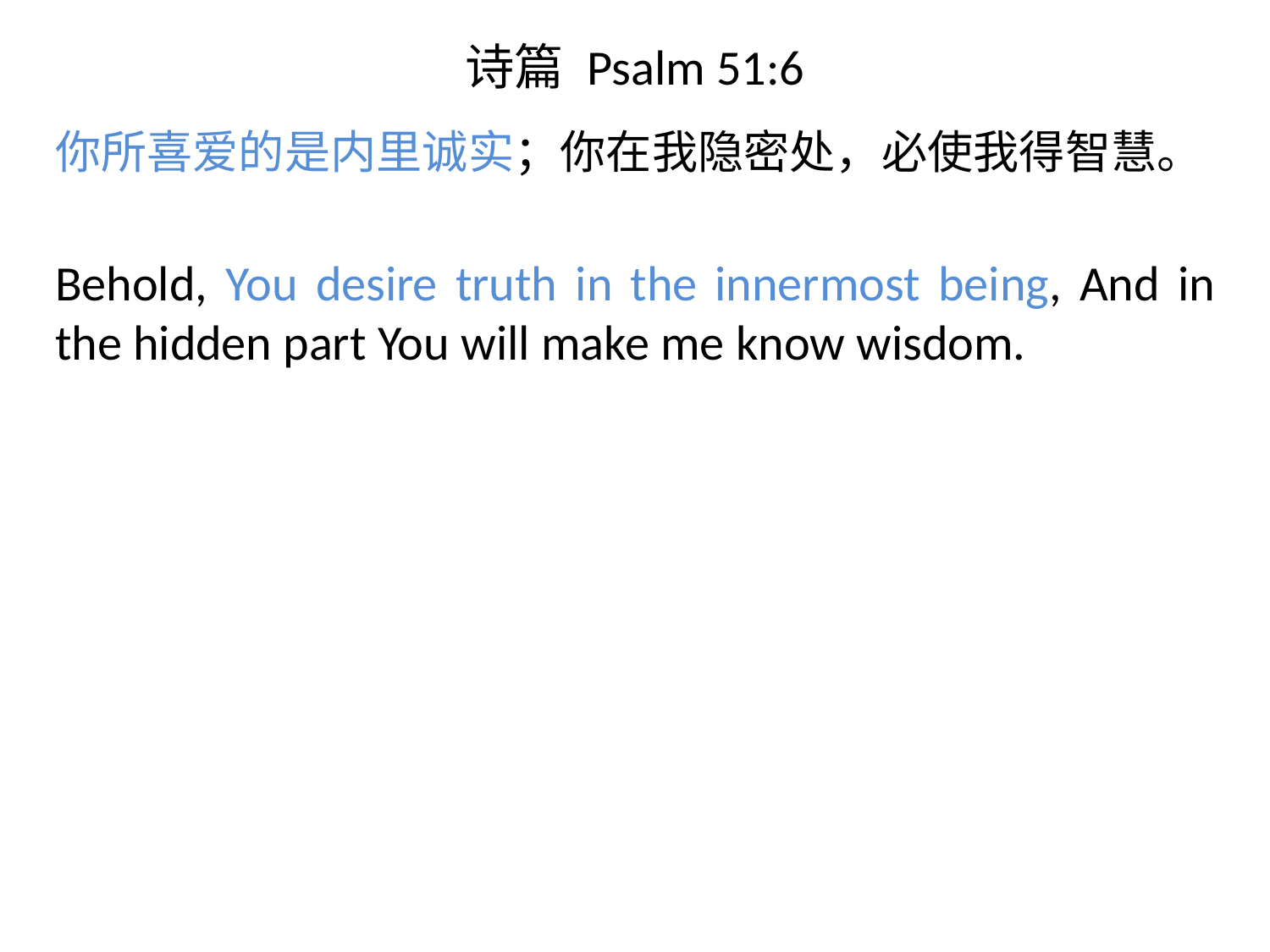

# 诗篇 Psalm 51:6
你所喜爱的是内里诚实；你在我隐密处，必使我得智慧。

Behold, You desire truth in the innermost being, And in the hidden part You will make me know wisdom.